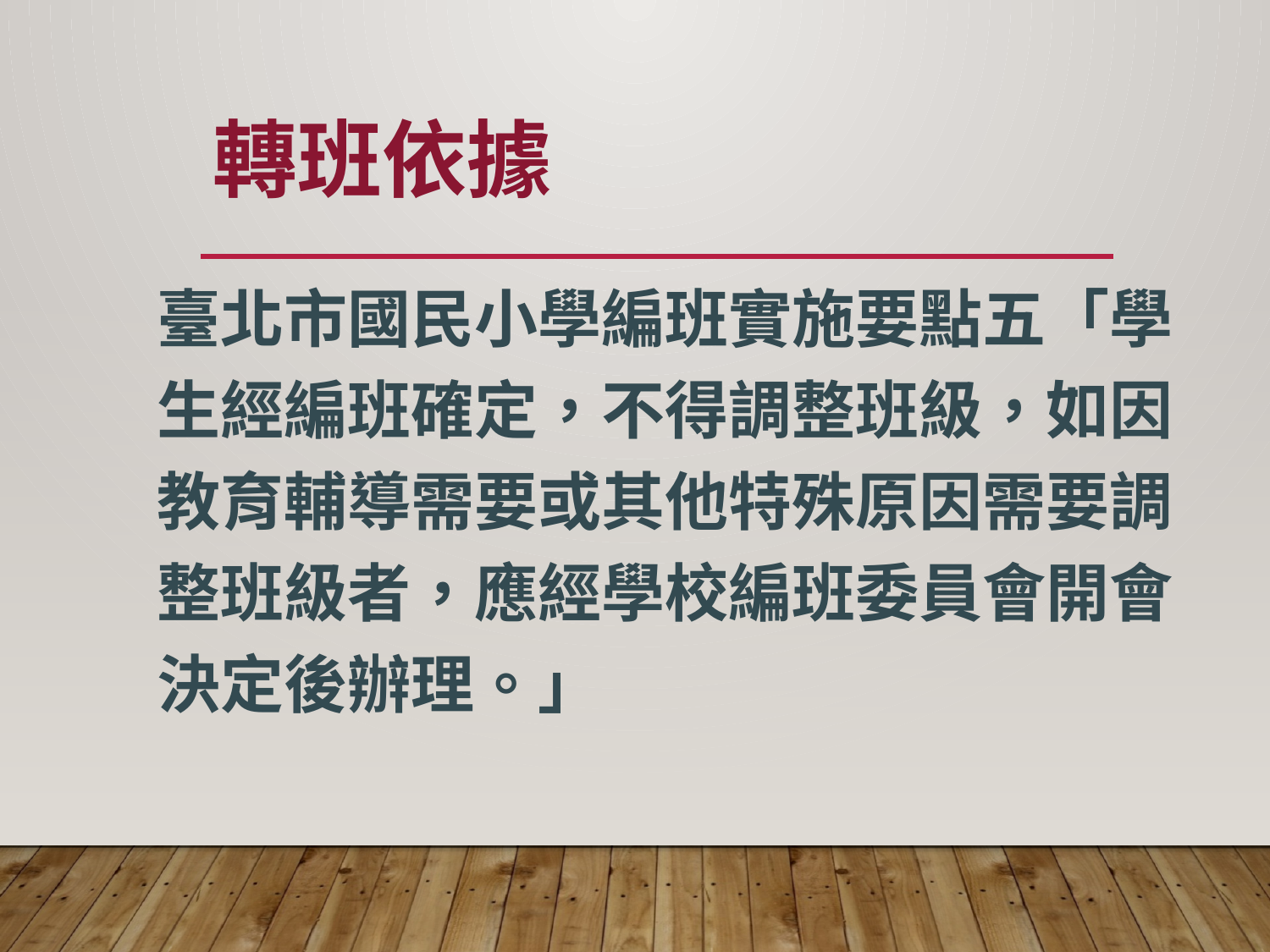

# 轉班依據
臺北市國民小學編班實施要點五「學生經編班確定，不得調整班級，如因教育輔導需要或其他特殊原因需要調整班級者，應經學校編班委員會開會決定後辦理。」